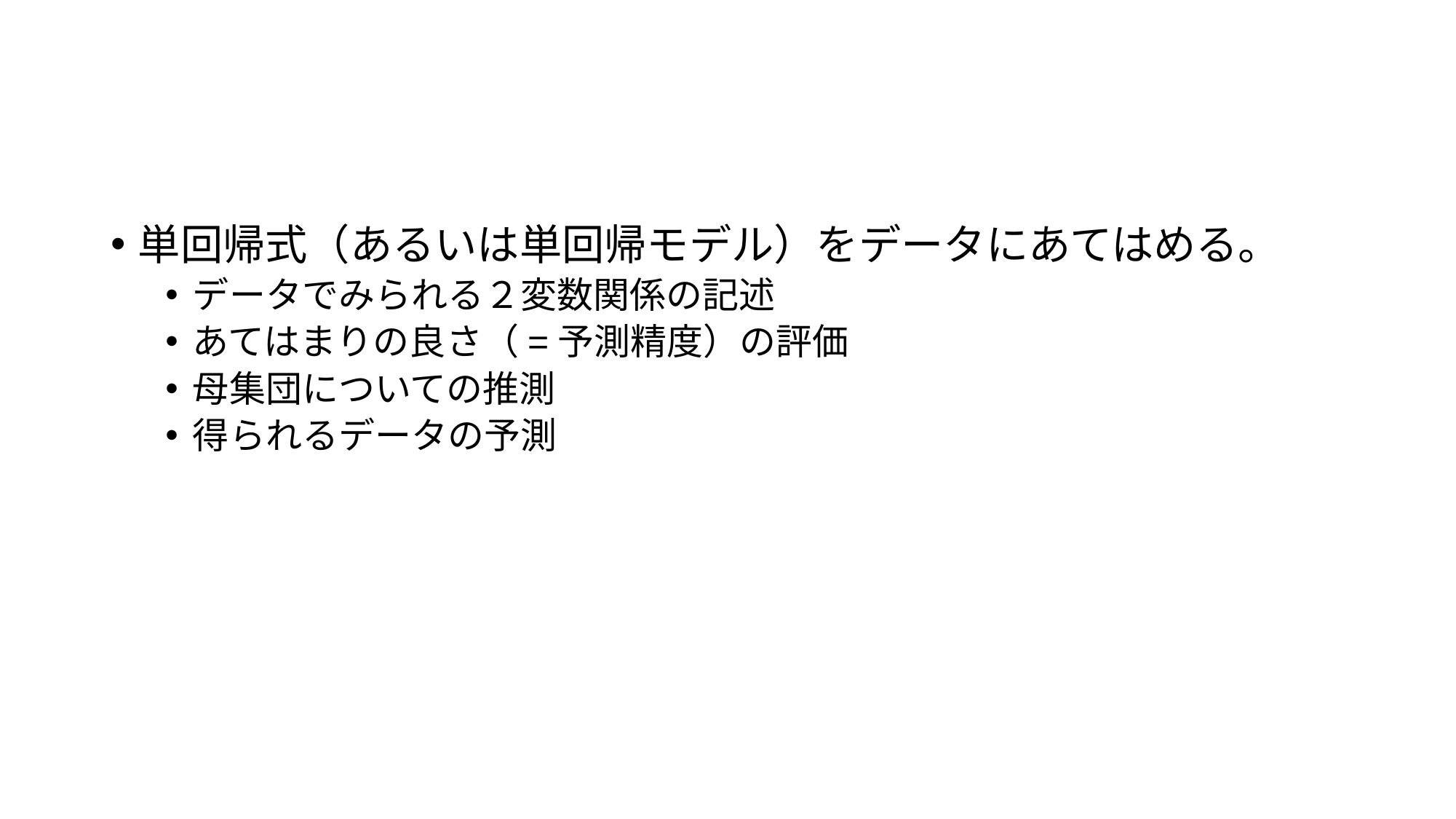

#
単回帰式（あるいは単回帰モデル）をデータにあてはめる。
データでみられる２変数関係の記述
あてはまりの良さ（=予測精度）の評価
母集団についての推測
得られるデータの予測